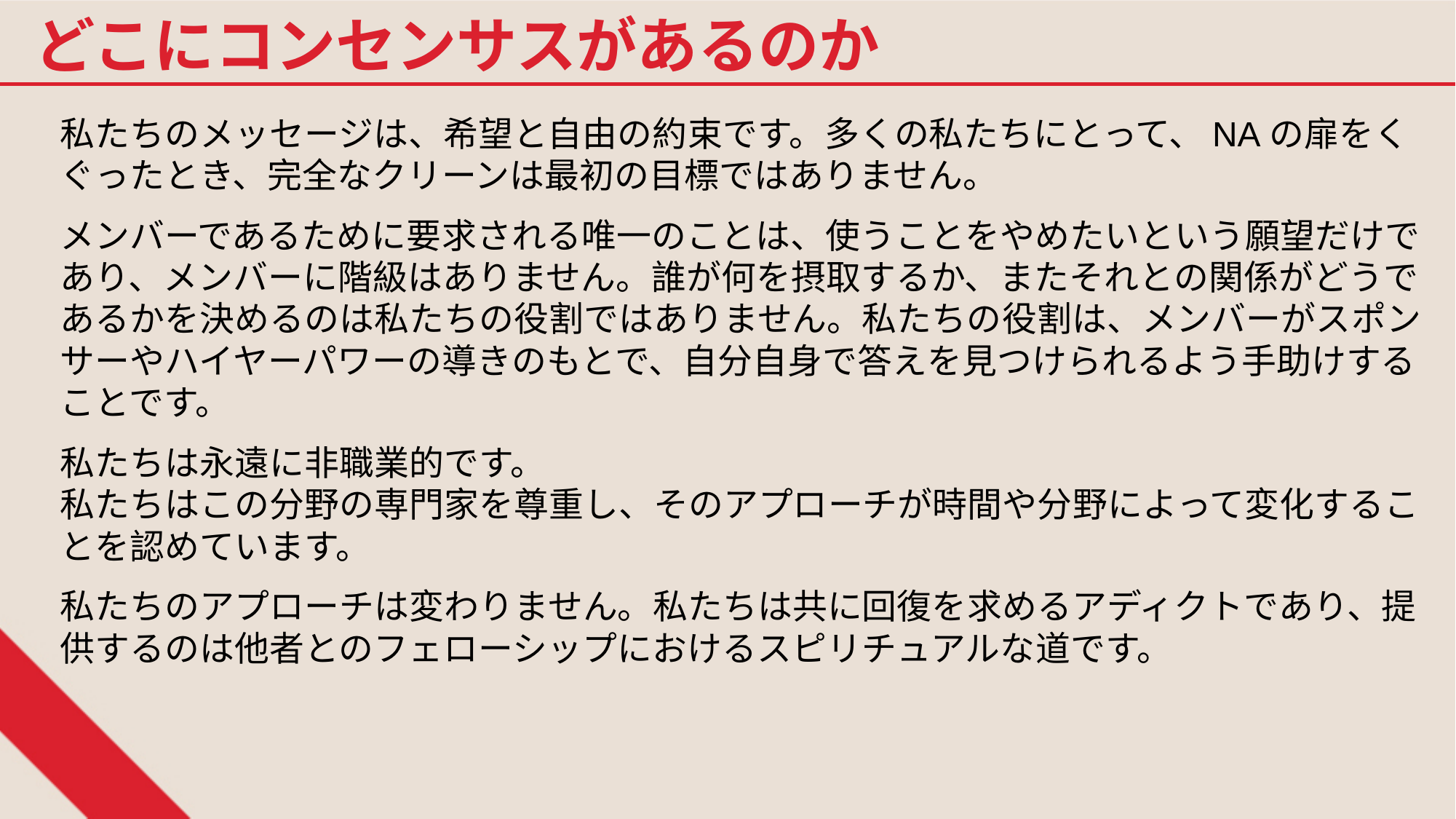

どこにコンセンサスがあるのか

私たちのメッセージは、希望と自由の約束です。多くの私たちにとって、NAの扉をくぐったとき、完全なクリーンは最初の目標ではありません。
メンバーであるために要求される唯一のことは、使うことをやめたいという願望だけであり、メンバーに階級はありません。誰が何を摂取するか、またそれとの関係がどうであるかを決めるのは私たちの役割ではありません。私たちの役割は、メンバーがスポンサーやハイヤーパワーの導きのもとで、自分自身で答えを見つけられるよう手助けすることです。
私たちは永遠に非職業的です。
私たちはこの分野の専門家を尊重し、そのアプローチが時間や分野によって変化することを認めています。
私たちのアプローチは変わりません。私たちは共に回復を求めるアディクトであり、提供するのは他者とのフェローシップにおけるスピリチュアルな道です。